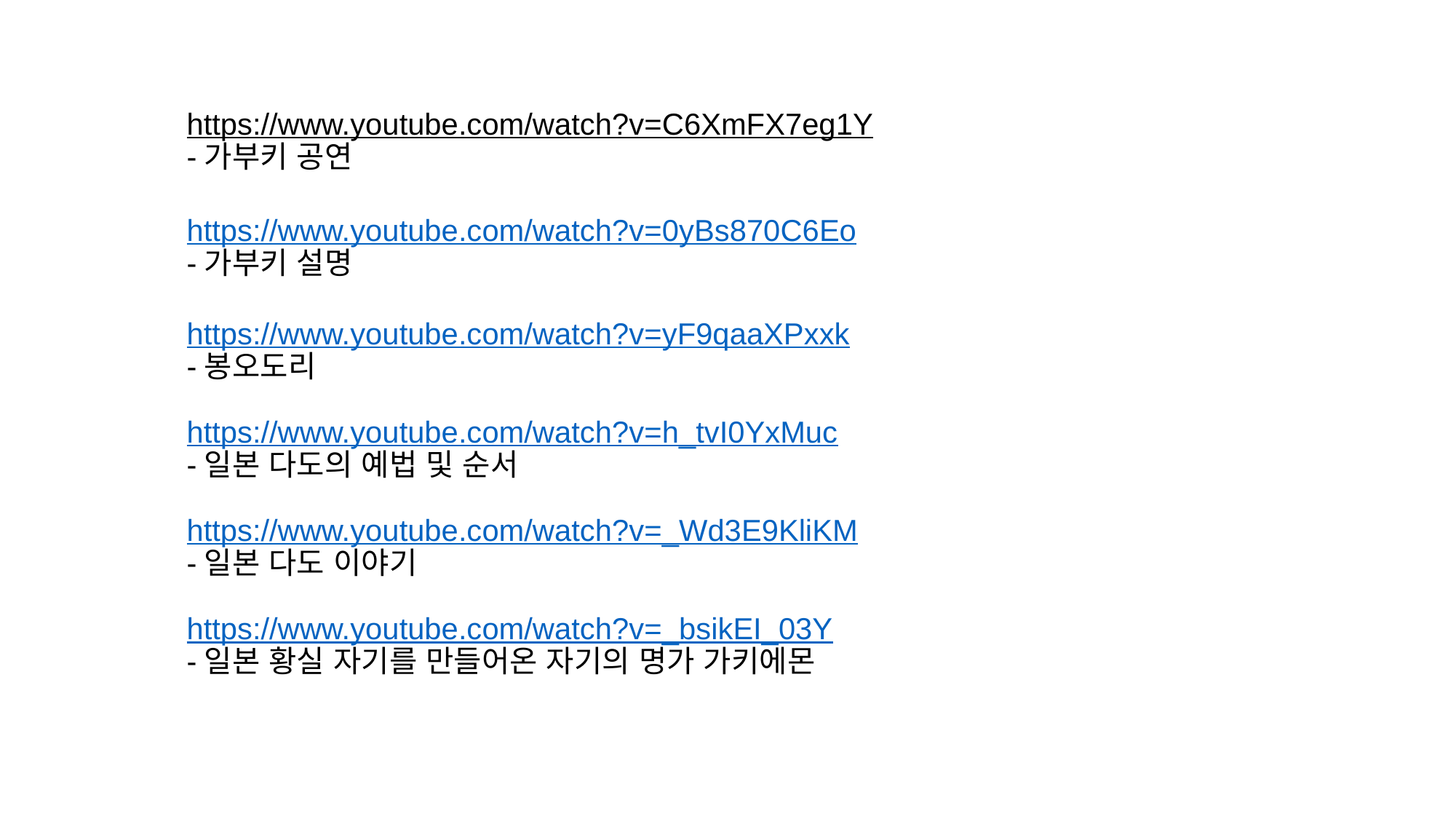

# https://www.youtube.com/watch?v=C6XmFX7eg1Y -가부키 공연 https://www.youtube.com/watch?v=0yBs870C6Eo -가부키 설명 https://www.youtube.com/watch?v=yF9qaaXPxxk -봉오도리 https://www.youtube.com/watch?v=h_tvI0YxMuc -일본 다도의 예법 및 순서 https://www.youtube.com/watch?v=_Wd3E9KliKM -일본 다도 이야기 https://www.youtube.com/watch?v=_bsikEI_03Y -일본 황실 자기를 만들어온 자기의 명가 가키에몬